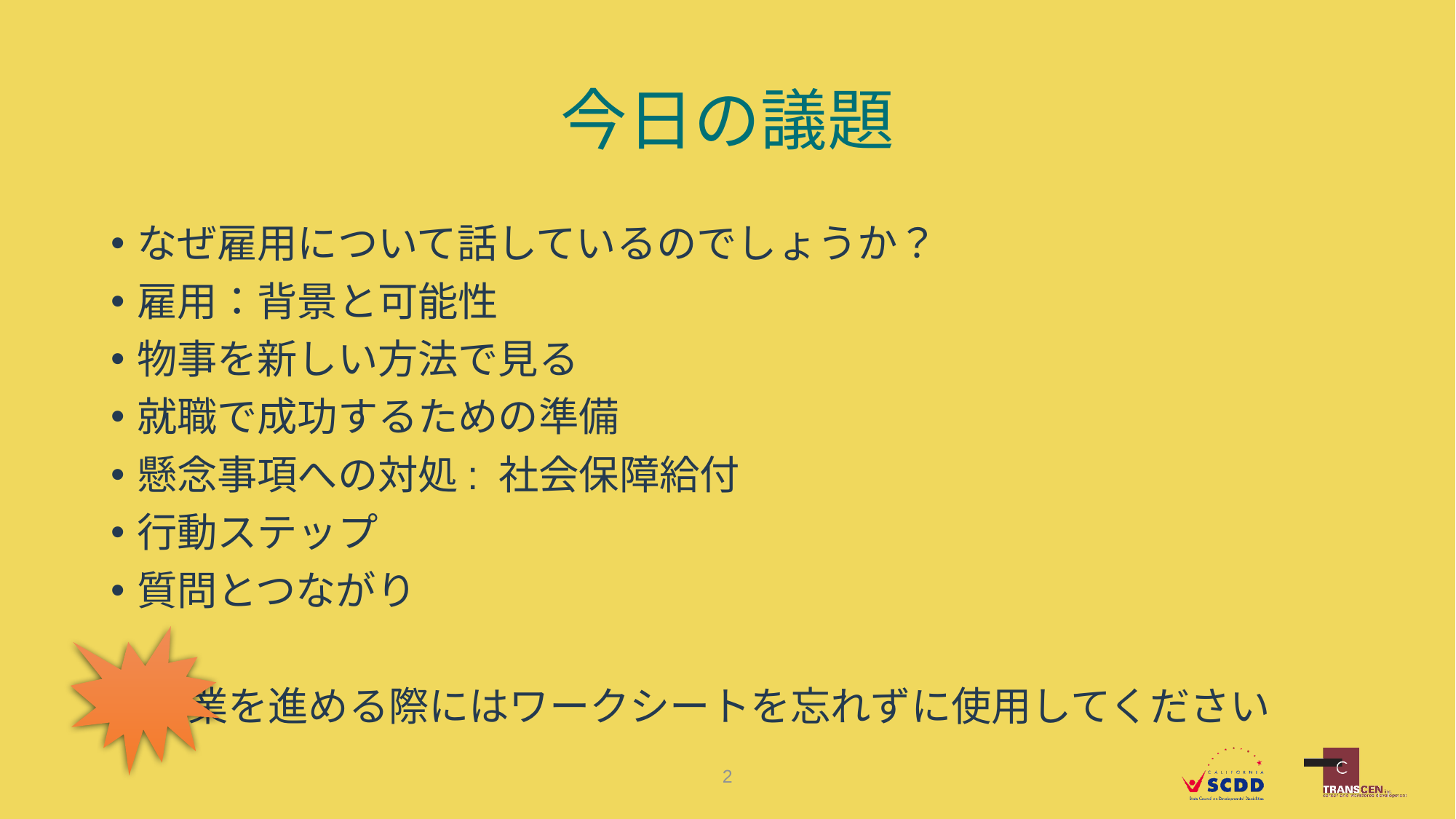

# 今日の議題
なぜ雇用について話しているのでしょうか？
雇用：背景と可能性
物事を新しい方法で見る
就職で成功するための準備
懸念事項への対処: 社会保障給付
行動ステップ
質問とつながり

作業を進める際にはワークシートを忘れずに使用してください

2